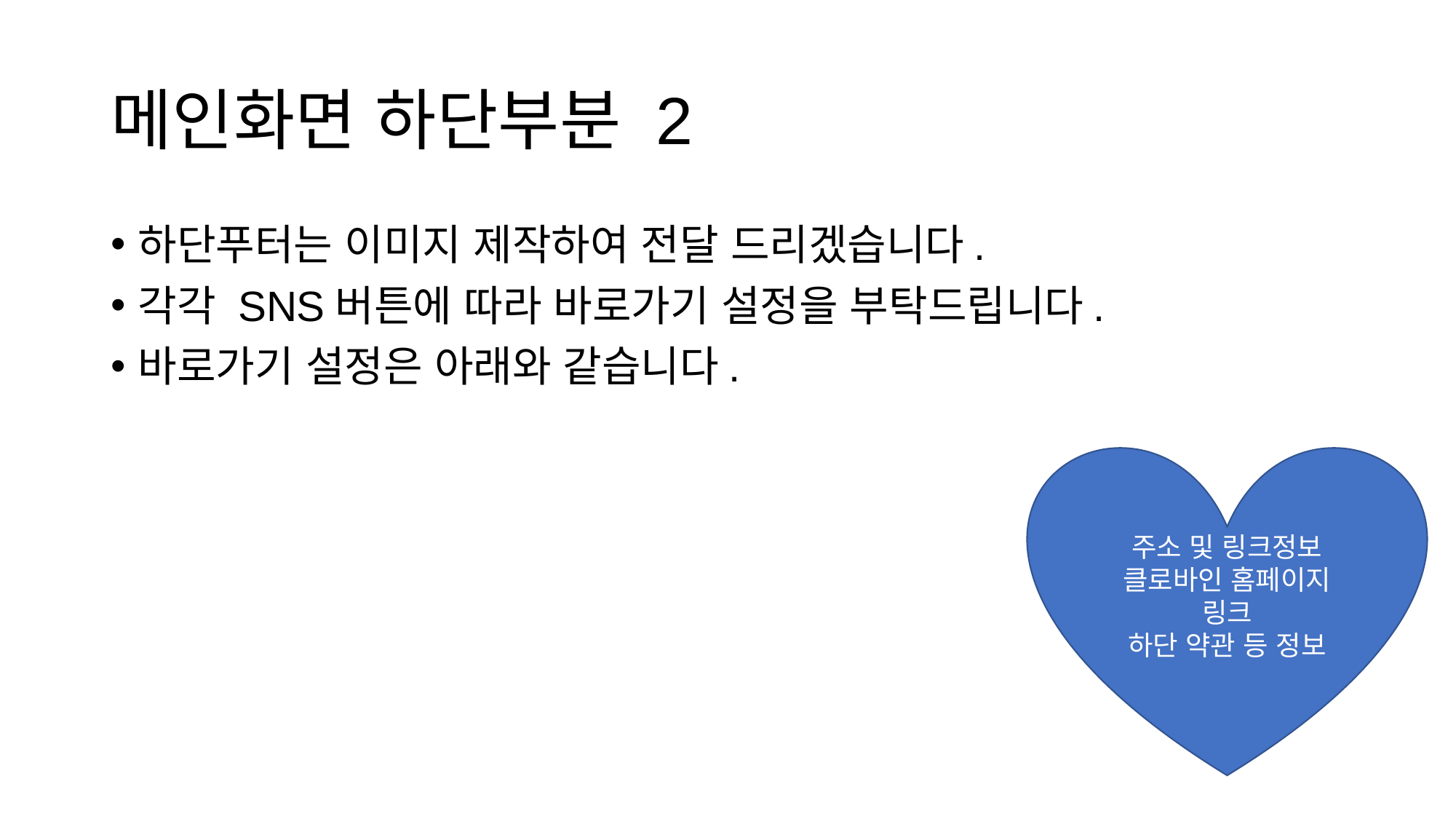

# 메인화면 하단부분 2
하단푸터는 이미지 제작하여 전달 드리겠습니다.
각각 SNS버튼에 따라 바로가기 설정을 부탁드립니다.
바로가기 설정은 아래와 같습니다.
주소 및 링크정보
클로바인 홈페이지
링크
하단 약관 등 정보